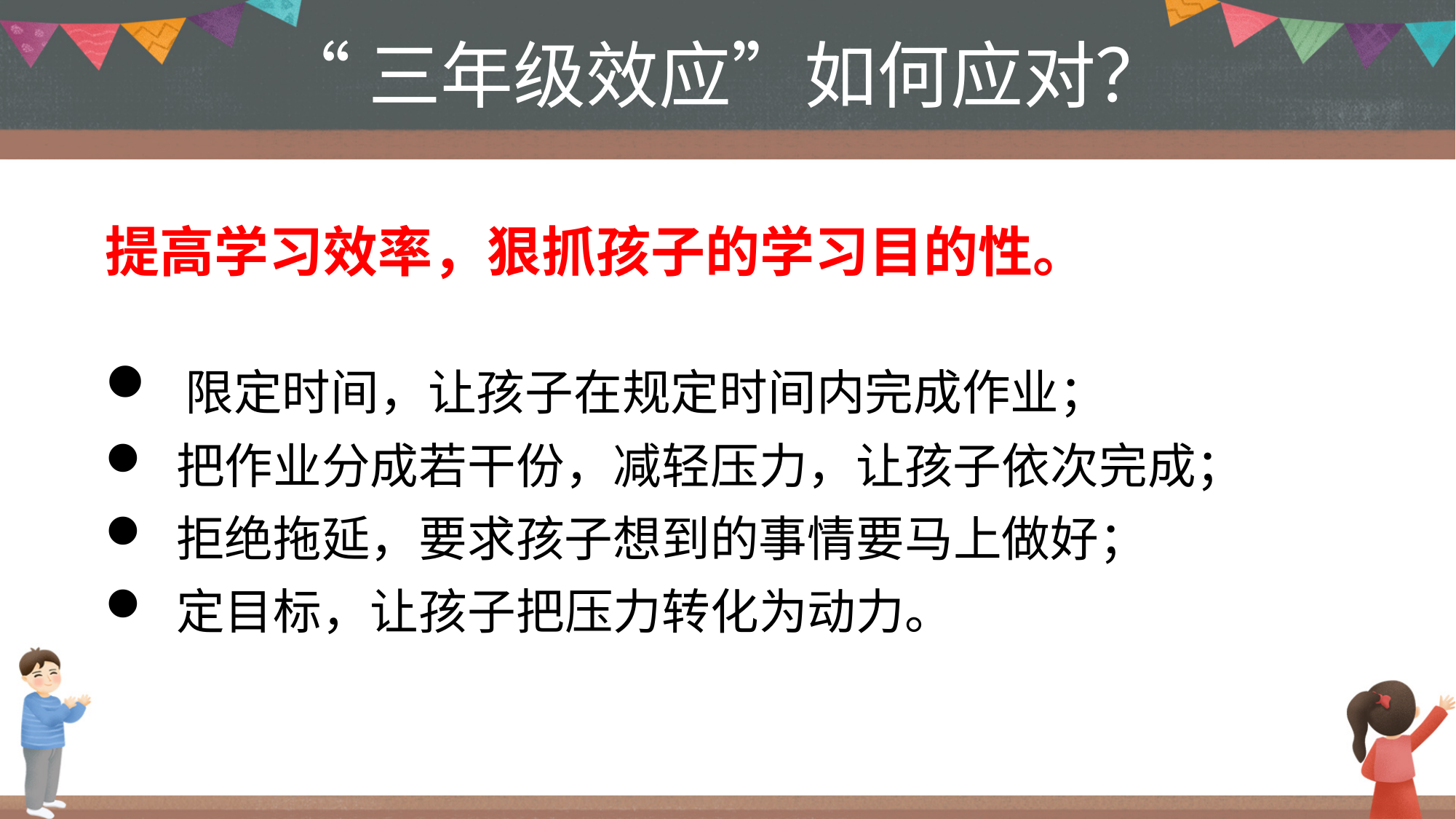

“三年级效应”如何应对？
提高学习效率，狠抓孩子的学习目的性。
 限定时间，让孩子在规定时间内完成作业；
 把作业分成若干份，减轻压力，让孩子依次完成；
 拒绝拖延，要求孩子想到的事情要马上做好；
 定目标，让孩子把压力转化为动力。